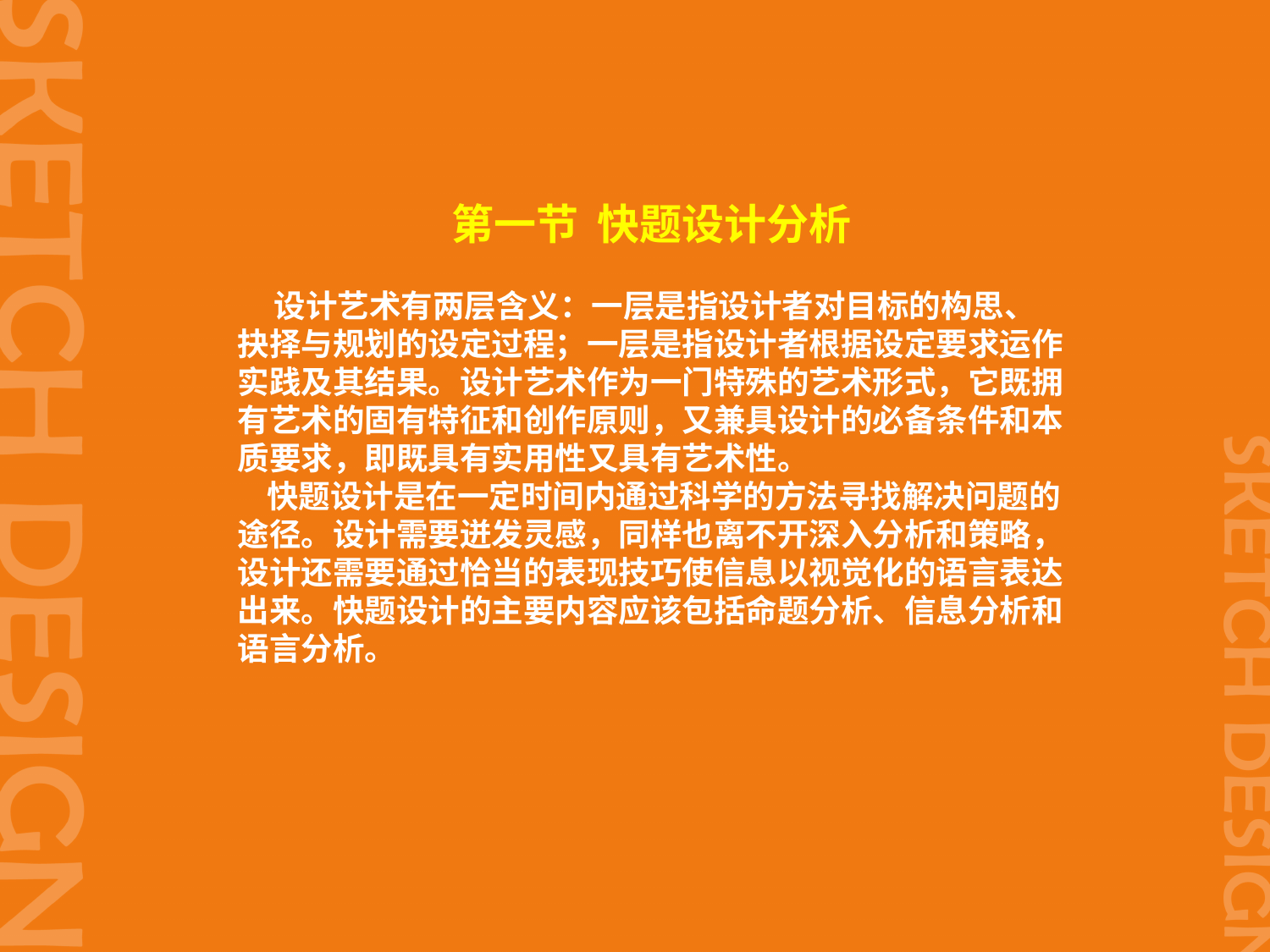

第一节  快题设计分析

    设计艺术有两层含义：一层是指设计者对目标的构思、抉择与规划的设定过程；一层是指设计者根据设定要求运作实践及其结果。设计艺术作为一门特殊的艺术形式，它既拥有艺术的固有特征和创作原则，又兼具设计的必备条件和本质要求，即既具有实用性又具有艺术性。
   快题设计是在一定时间内通过科学的方法寻找解决问题的途径。设计需要迸发灵感，同样也离不开深入分析和策略，设计还需要通过恰当的表现技巧使信息以视觉化的语言表达出来。快题设计的主要内容应该包括命题分析、信息分析和语言分析。